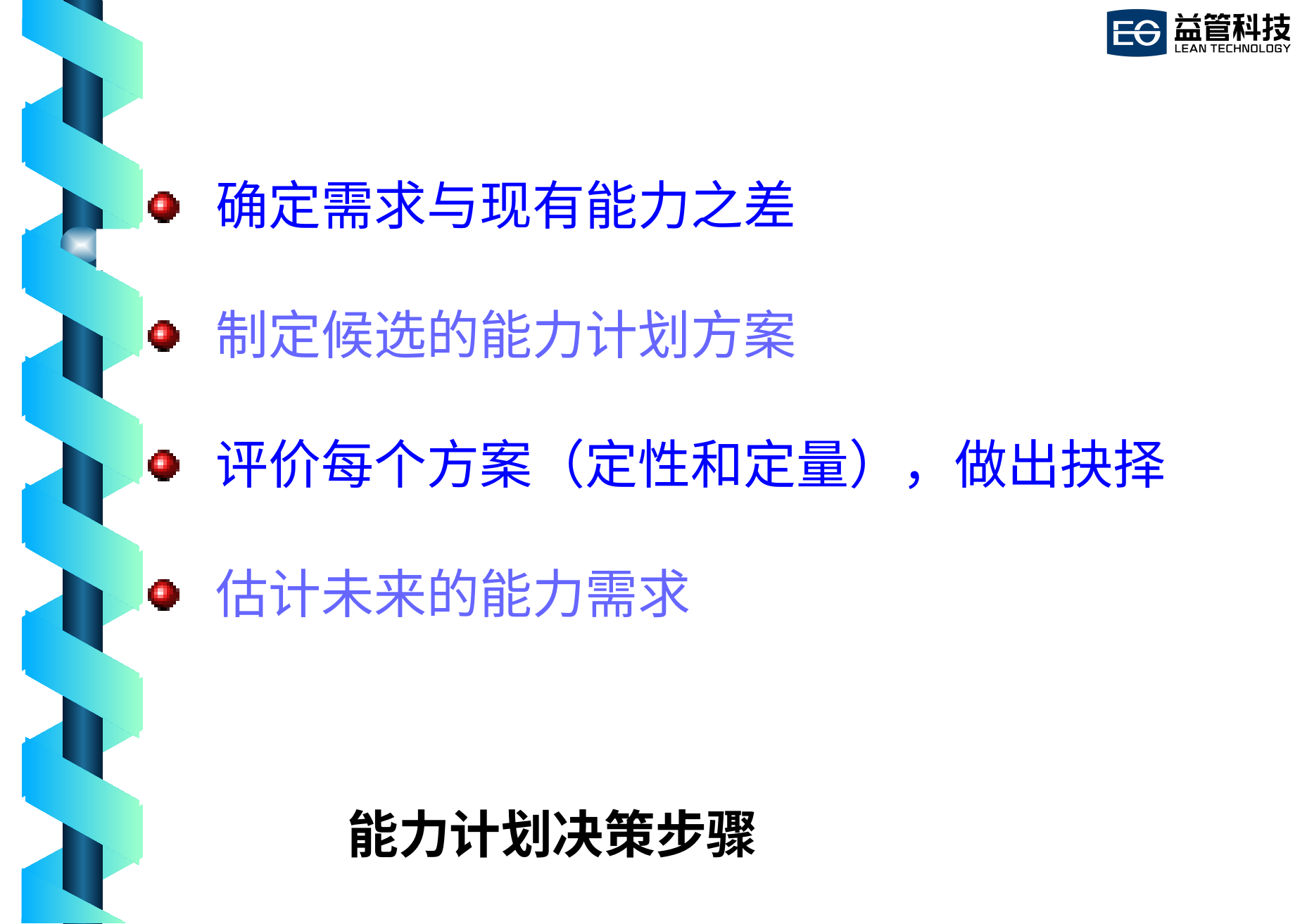

确定需求与现有能力之差
  制定候选的能力计划方案
  评价每个方案（定性和定量），做出抉择
  估计未来的能力需求

# 能力计划决策步骤